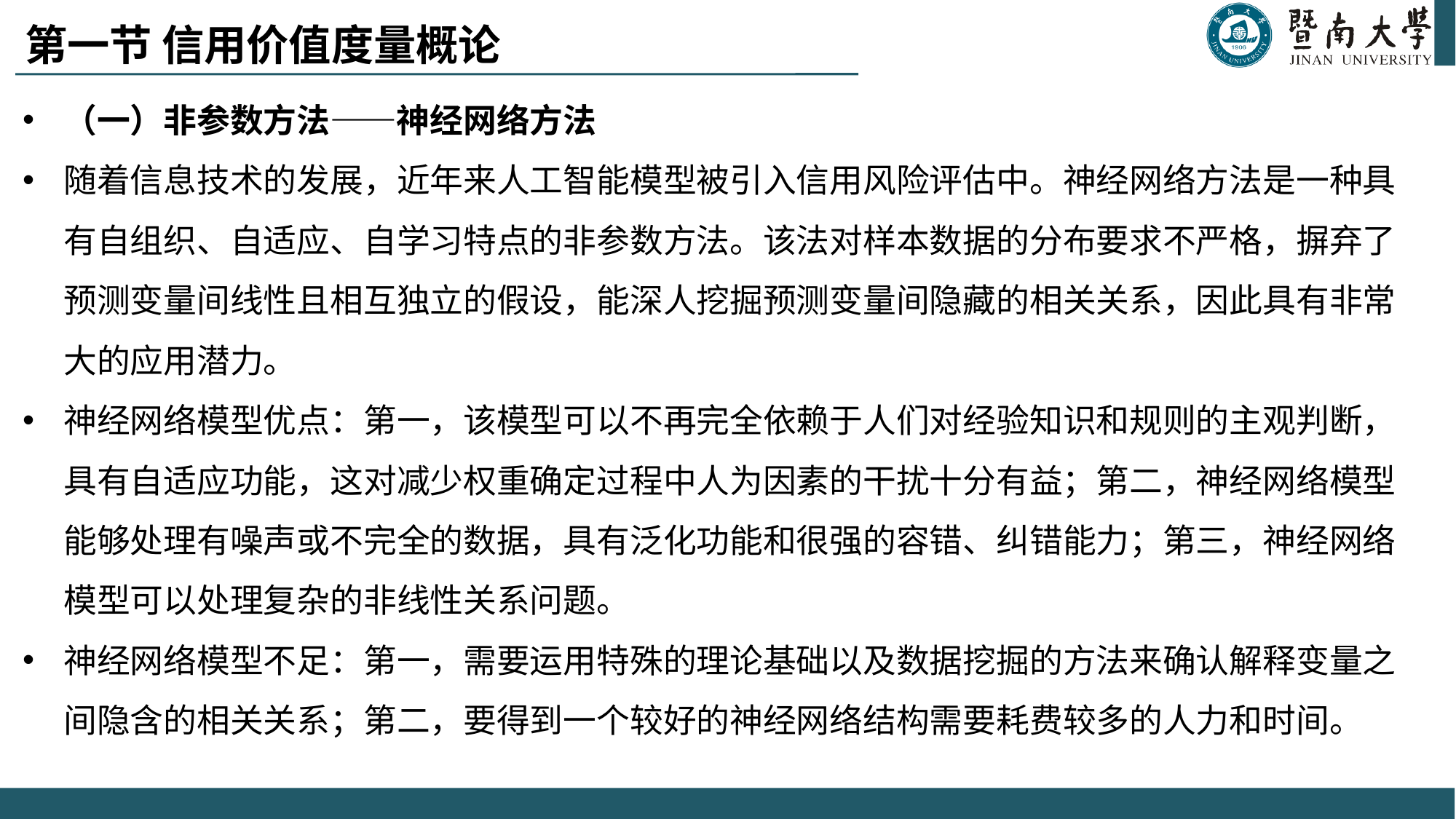

# 第一节 信用价值度量概论
（一）非参数方法——神经网络方法
随着信息技术的发展，近年来人工智能模型被引入信用风险评估中。神经网络方法是一种具有自组织、自适应、自学习特点的非参数方法。该法对样本数据的分布要求不严格，摒弃了预测变量间线性且相互独立的假设，能深人挖掘预测变量间隐藏的相关关系，因此具有非常大的应用潜力。
神经网络模型优点：第一，该模型可以不再完全依赖于人们对经验知识和规则的主观判断，具有自适应功能，这对减少权重确定过程中人为因素的干扰十分有益；第二，神经网络模型能够处理有噪声或不完全的数据，具有泛化功能和很强的容错、纠错能力；第三，神经网络模型可以处理复杂的非线性关系问题。
神经网络模型不足：第一，需要运用特殊的理论基础以及数据挖掘的方法来确认解释变量之间隐含的相关关系；第二，要得到一个较好的神经网络结构需要耗费较多的人力和时间。